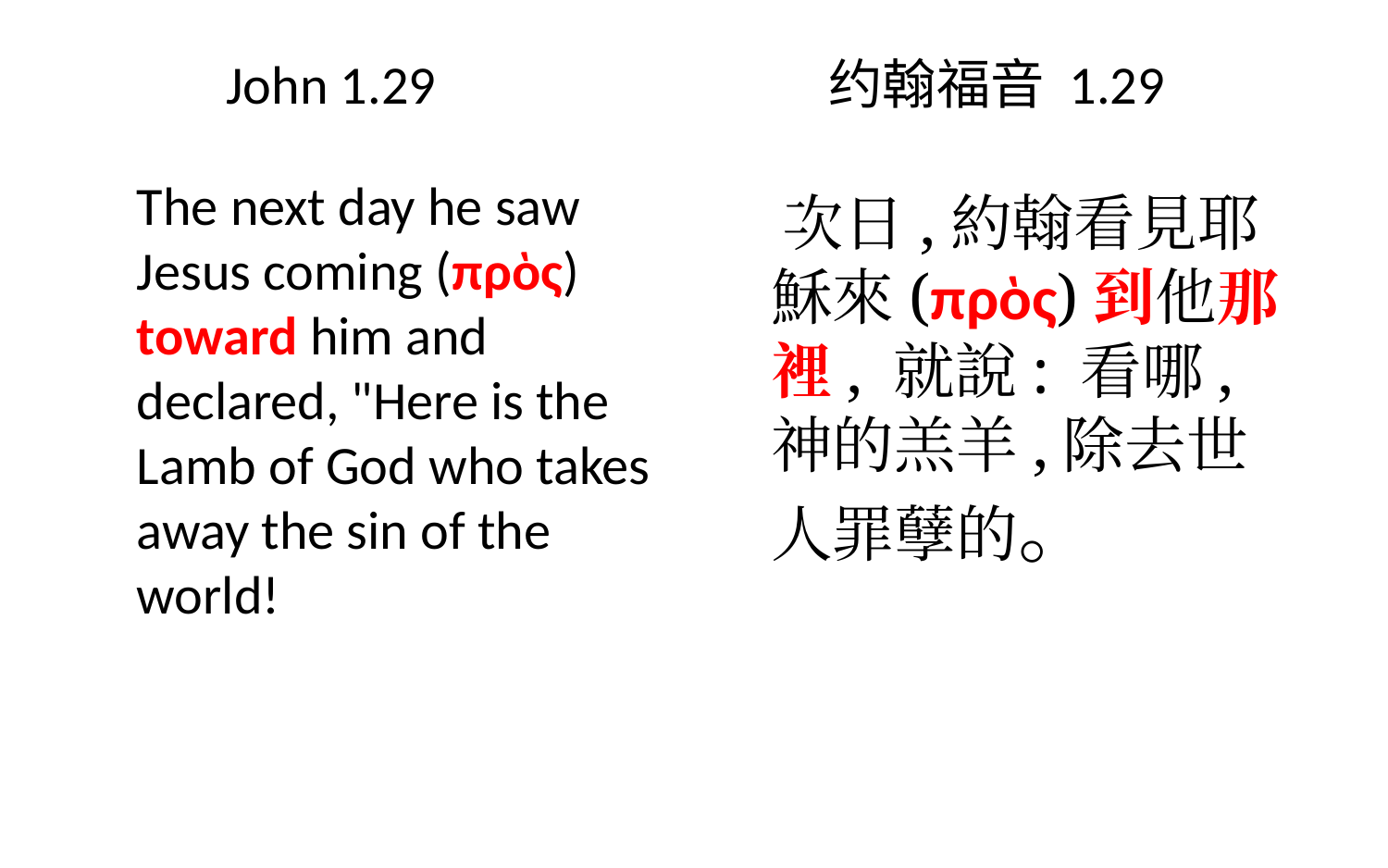

# John 1.29                               约翰福音 1.29
     The next day he saw Jesus coming (πρὸς) toward him and declared, "Here is the Lamb of God who takes away the sin of the world!

     次日,約翰看見耶穌來(πρὸς)到他那裡, 就說: 看哪,神的羔羊,除去世人罪孽的。